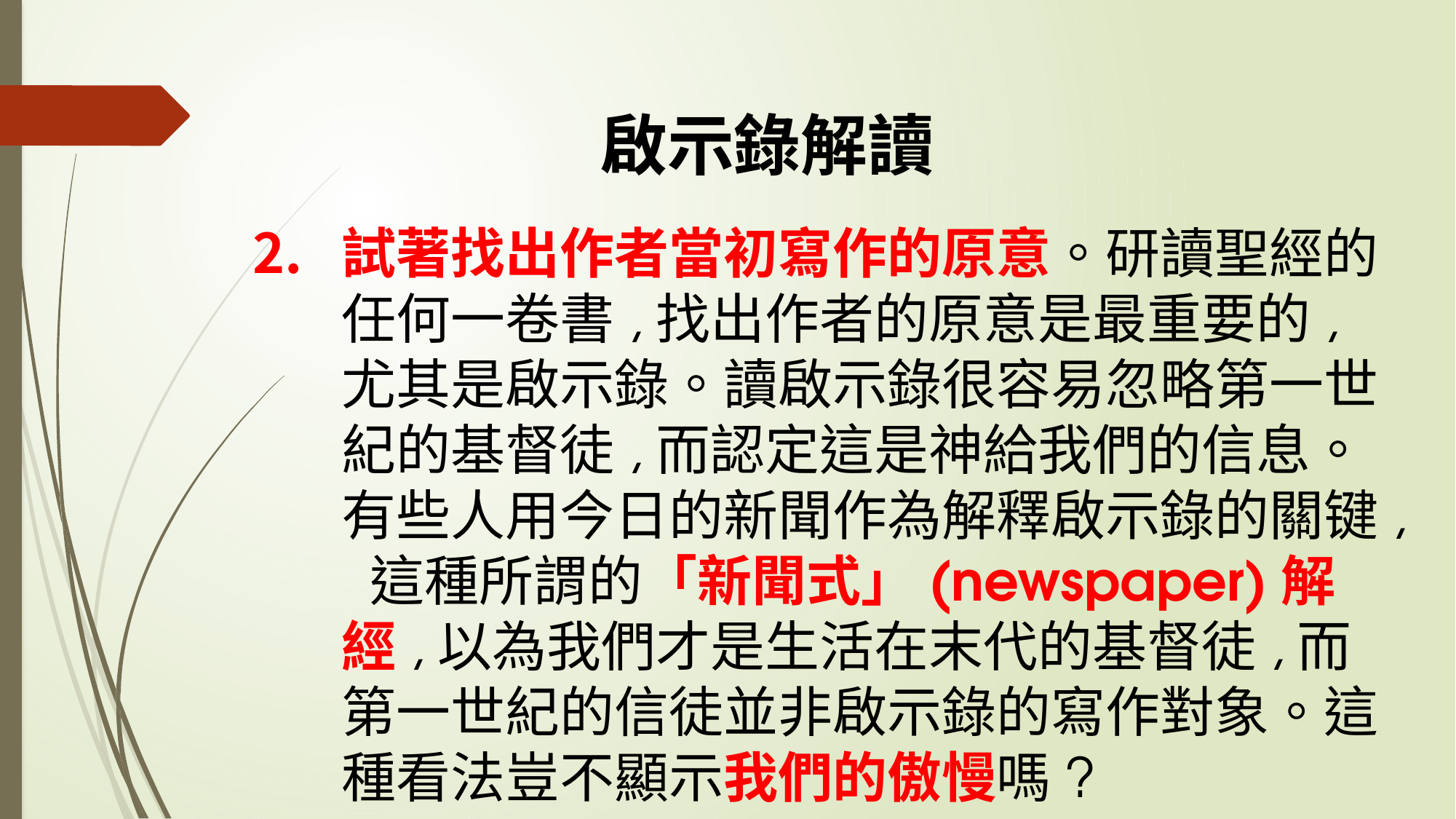

啟示錄解讀
試著找出作者當初寫作的原意。研讀聖經的任何一卷書,找出作者的原意是最重要的,尤其是啟示錄。讀啟示錄很容易忽略第一世紀的基督徒,而認定這是神給我們的信息。有些人用今日的新聞作為解釋啟示錄的關键, 這種所謂的「新聞式」(newspaper)解經,以為我們才是生活在末代的基督徒,而第一世紀的信徒並非啟示錄的寫作對象。這種看法豈不顯示我們的傲慢嗎?